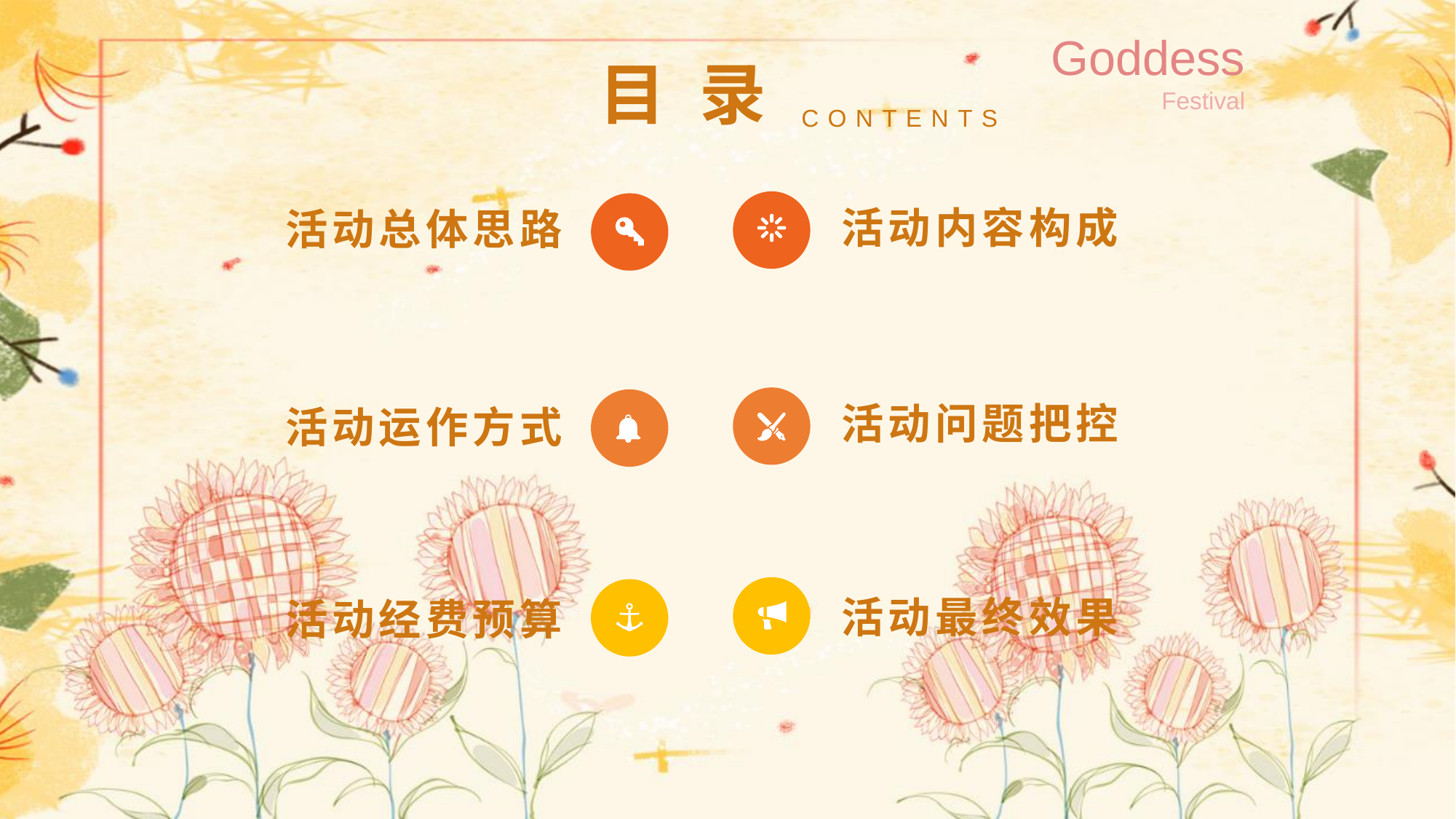

目 录
CONTENTS

活动内容构成

活动总体思路

活动问题把控

活动运作方式

活动最终效果

活动经费预算